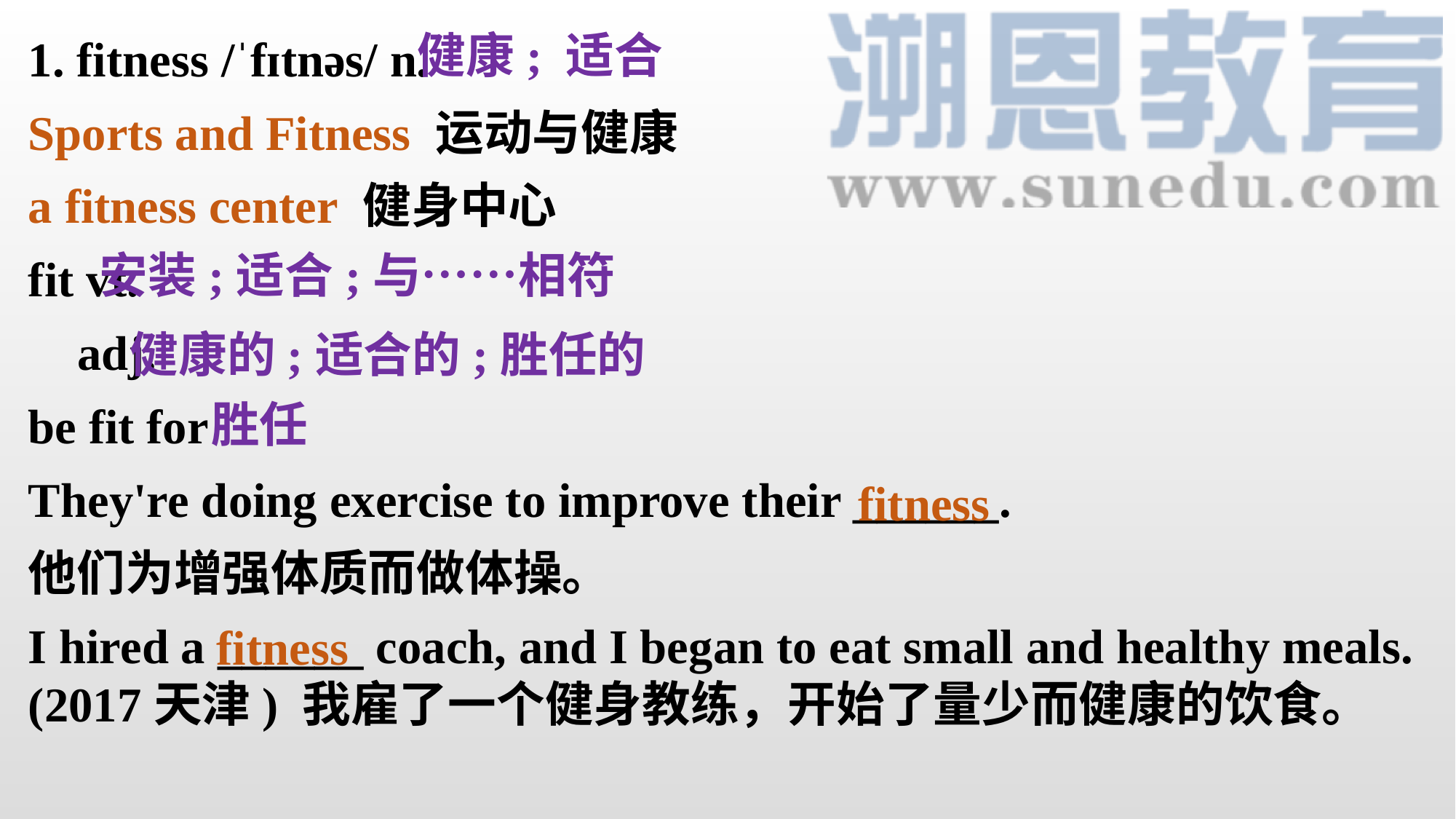

健康; 适合
1. fitness /ˈfɪtnəs/ n.
Sports and Fitness 运动与健康
a fitness center 健身中心
fit vt.
    adj.
be fit for
They're doing exercise to improve their ______.
他们为增强体质而做体操。
I hired a ______ coach, and I began to eat small and healthy meals. (2017天津) 我雇了一个健身教练，开始了量少而健康的饮食。
安装;适合;与……相符
健康的;适合的;胜任的
胜任
fitness
fitness